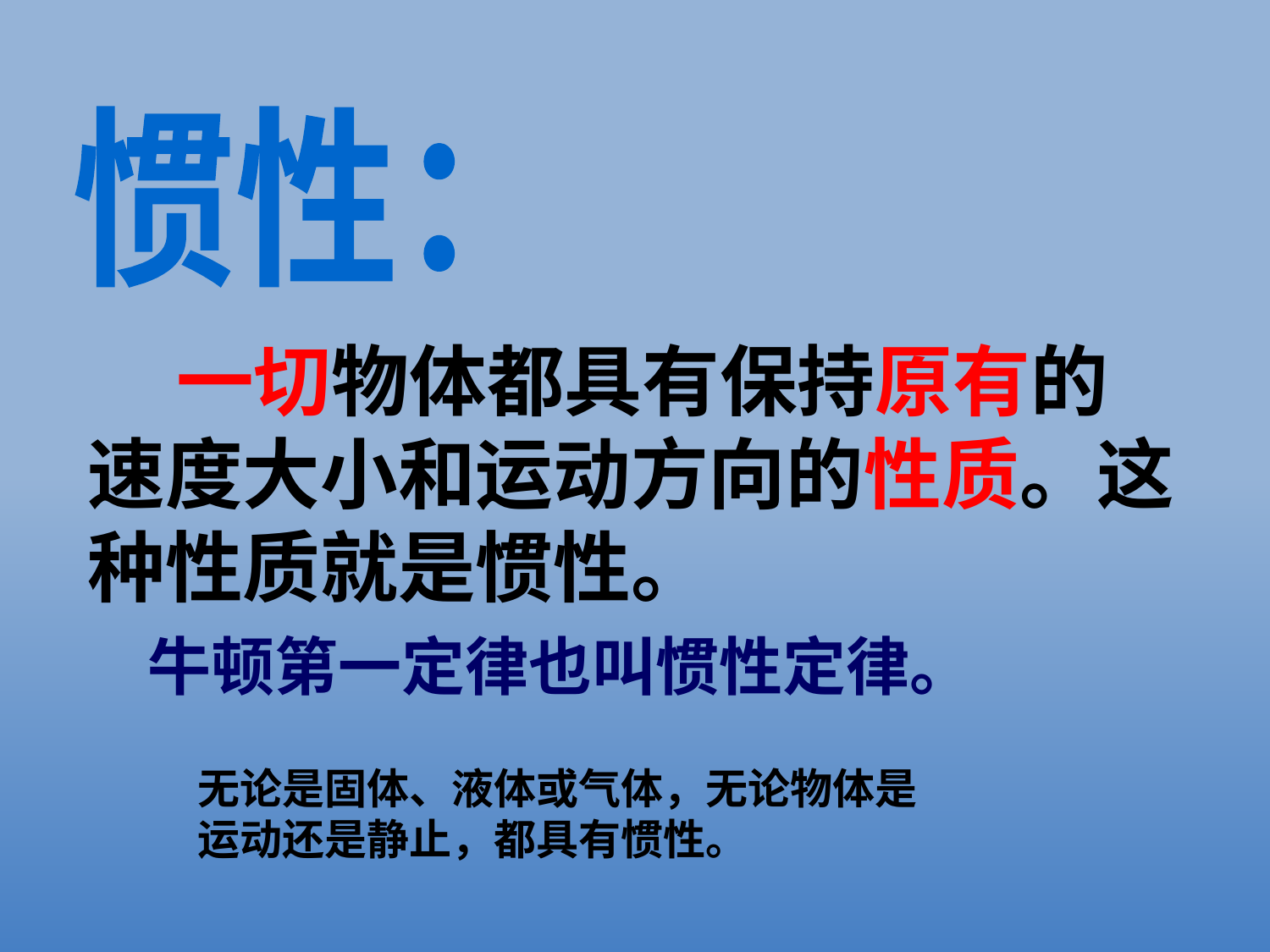

惯性：
    一切物体都具有保持原有的速度大小和运动方向的性质。这种性质就是惯性。
牛顿第一定律也叫惯性定律。
无论是固体、液体或气体，无论物体是运动还是静止，都具有惯性。